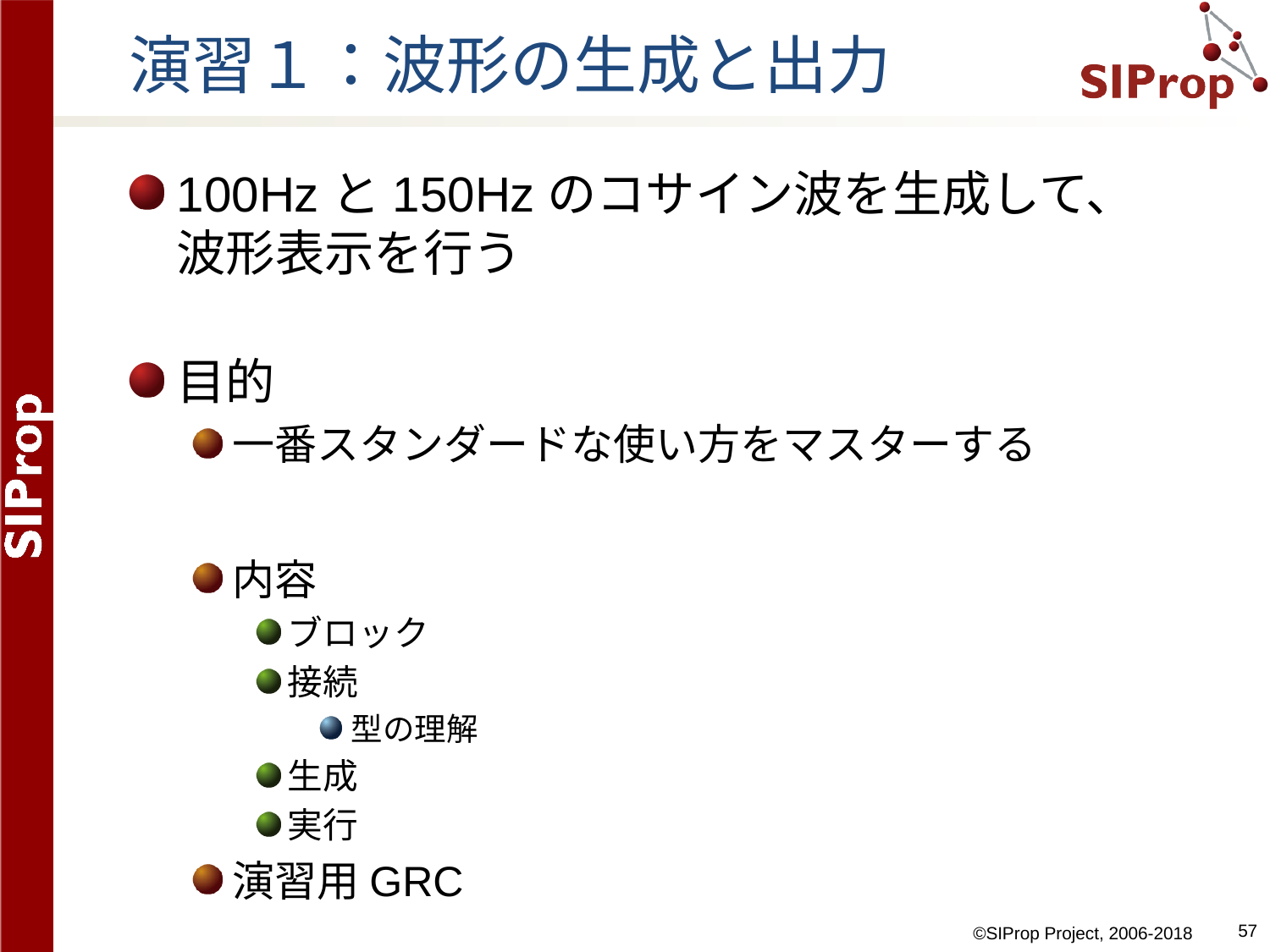

# 演習１：波形の生成と出力
100Hzと150Hzのコサイン波を生成して、波形表示を行う

目的
一番スタンダードな使い方をマスターする

内容
ブロック
接続
型の理解
生成
実行
演習用GRC